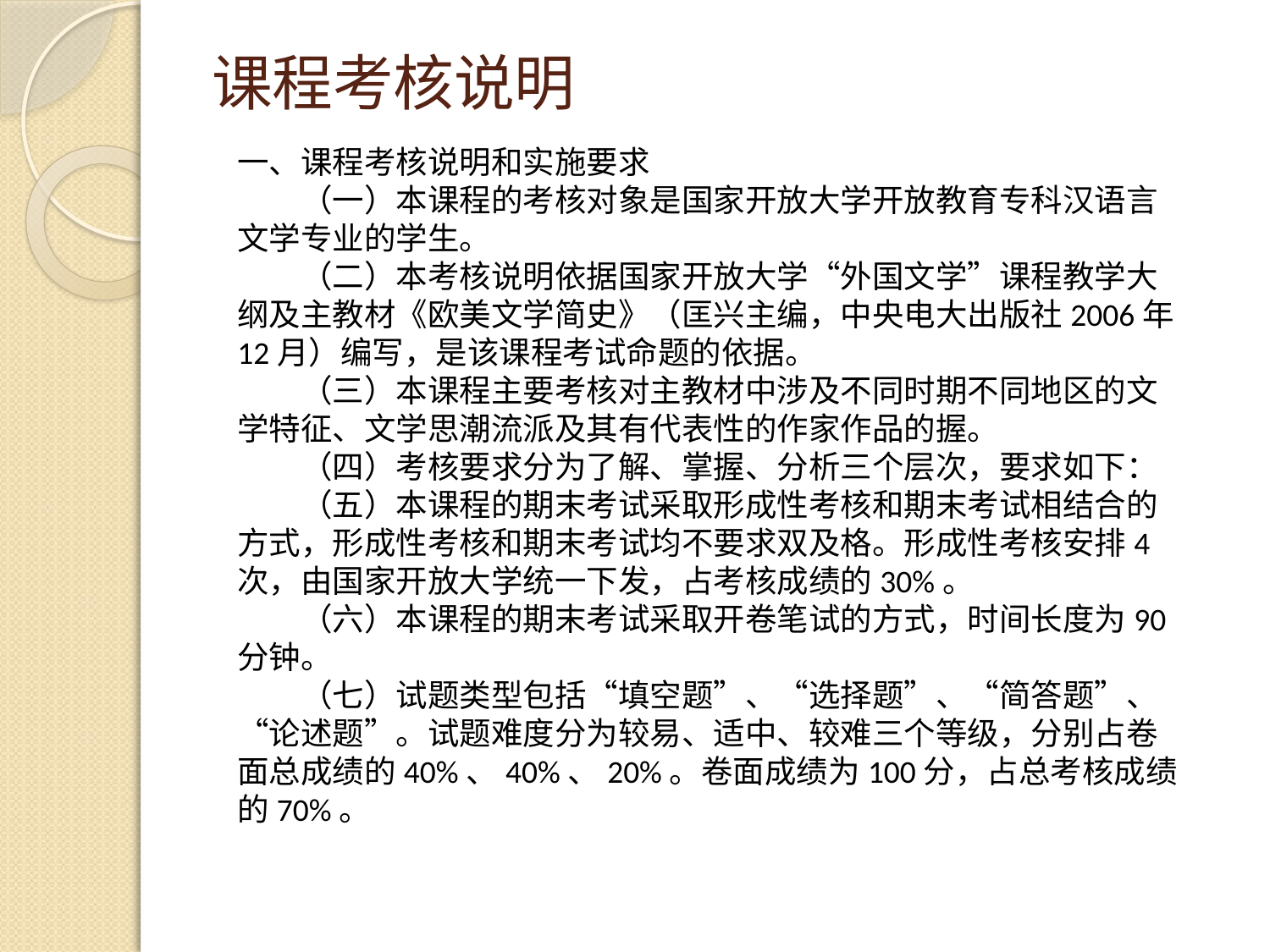

# 课程考核说明
一、课程考核说明和实施要求
　　（一）本课程的考核对象是国家开放大学开放教育专科汉语言文学专业的学生。
　　（二）本考核说明依据国家开放大学“外国文学”课程教学大纲及主教材《欧美文学简史》（匡兴主编，中央电大出版社2006年12月）编写，是该课程考试命题的依据。
　　（三）本课程主要考核对主教材中涉及不同时期不同地区的文学特征、文学思潮流派及其有代表性的作家作品的握。
　　（四）考核要求分为了解、掌握、分析三个层次，要求如下：
　　（五）本课程的期末考试采取形成性考核和期末考试相结合的方式，形成性考核和期末考试均不要求双及格。形成性考核安排4次，由国家开放大学统一下发，占考核成绩的30%。
　　（六）本课程的期末考试采取开卷笔试的方式，时间长度为90分钟。
　　（七）试题类型包括“填空题”、“选择题”、“简答题”、“论述题”。试题难度分为较易、适中、较难三个等级，分别占卷面总成绩的40%、40%、20%。卷面成绩为100分，占总考核成绩的70%。